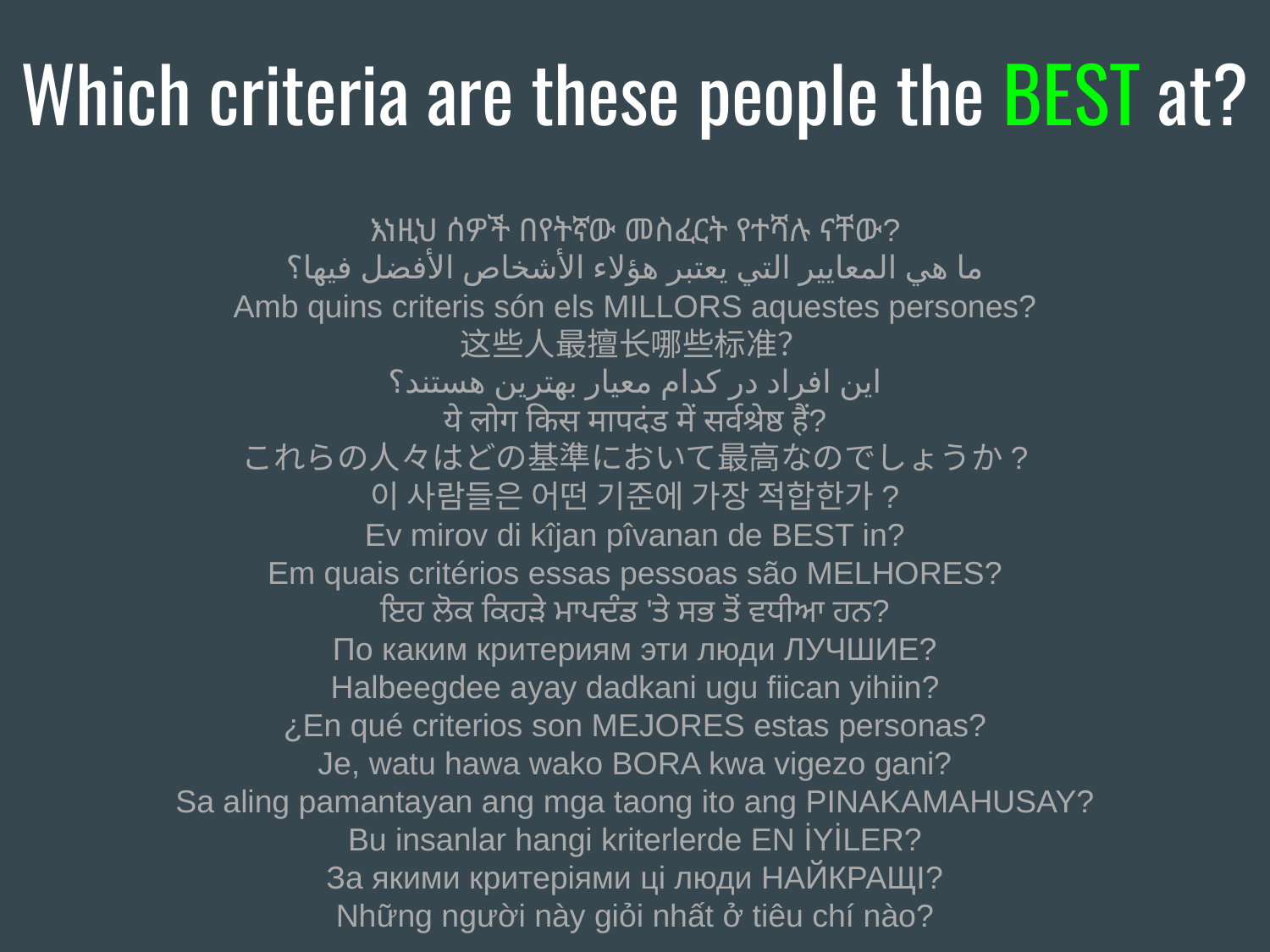

Which criteria are these people the BEST at?
እነዚህ ሰዎች በየትኛው መስፈርት የተሻሉ ናቸው?
ما هي المعايير التي يعتبر هؤلاء الأشخاص الأفضل فيها؟
Amb quins criteris són els MILLORS aquestes persones?
这些人最擅长哪些标准？
این افراد در کدام معیار بهترین هستند؟
ये लोग किस मापदंड में सर्वश्रेष्ठ हैं?
これらの人々はどの基準において最高なのでしょうか?
이 사람들은 어떤 기준에 가장 적합한가?
Ev mirov di kîjan pîvanan de BEST in?
Em quais critérios essas pessoas são MELHORES?
ਇਹ ਲੋਕ ਕਿਹੜੇ ਮਾਪਦੰਡ 'ਤੇ ਸਭ ਤੋਂ ਵਧੀਆ ਹਨ?
По каким критериям эти люди ЛУЧШИЕ?
Halbeegdee ayay dadkani ugu fiican yihiin?
¿En qué criterios son MEJORES estas personas?
Je, watu hawa wako BORA kwa vigezo gani?
Sa aling pamantayan ang mga taong ito ang PINAKAMAHUSAY?
Bu insanlar hangi kriterlerde EN İYİLER?
За якими критеріями ці люди НАЙКРАЩІ?
Những người này giỏi nhất ở tiêu chí nào?